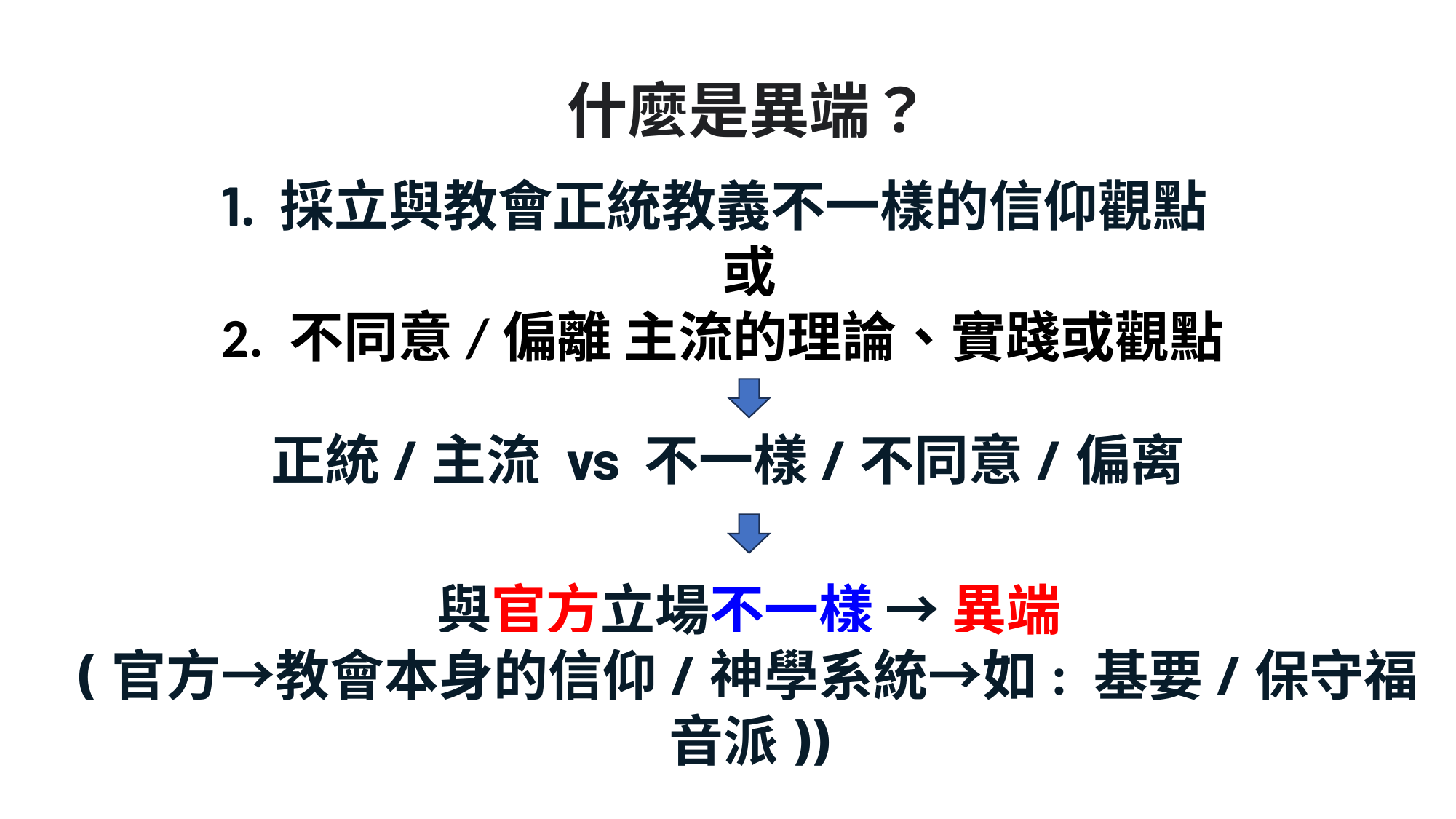

什麼是異端？
1. 採立與教會正統教義不一樣的信仰觀點
或
2. 不同意/偏離 主流的理論、實踐或觀點

正統/主流 vs 不一樣/不同意/偏离

與官方立場不一樣 → 異端
(官方→教會本身的信仰/神學系統→如: 基要/保守福音派))